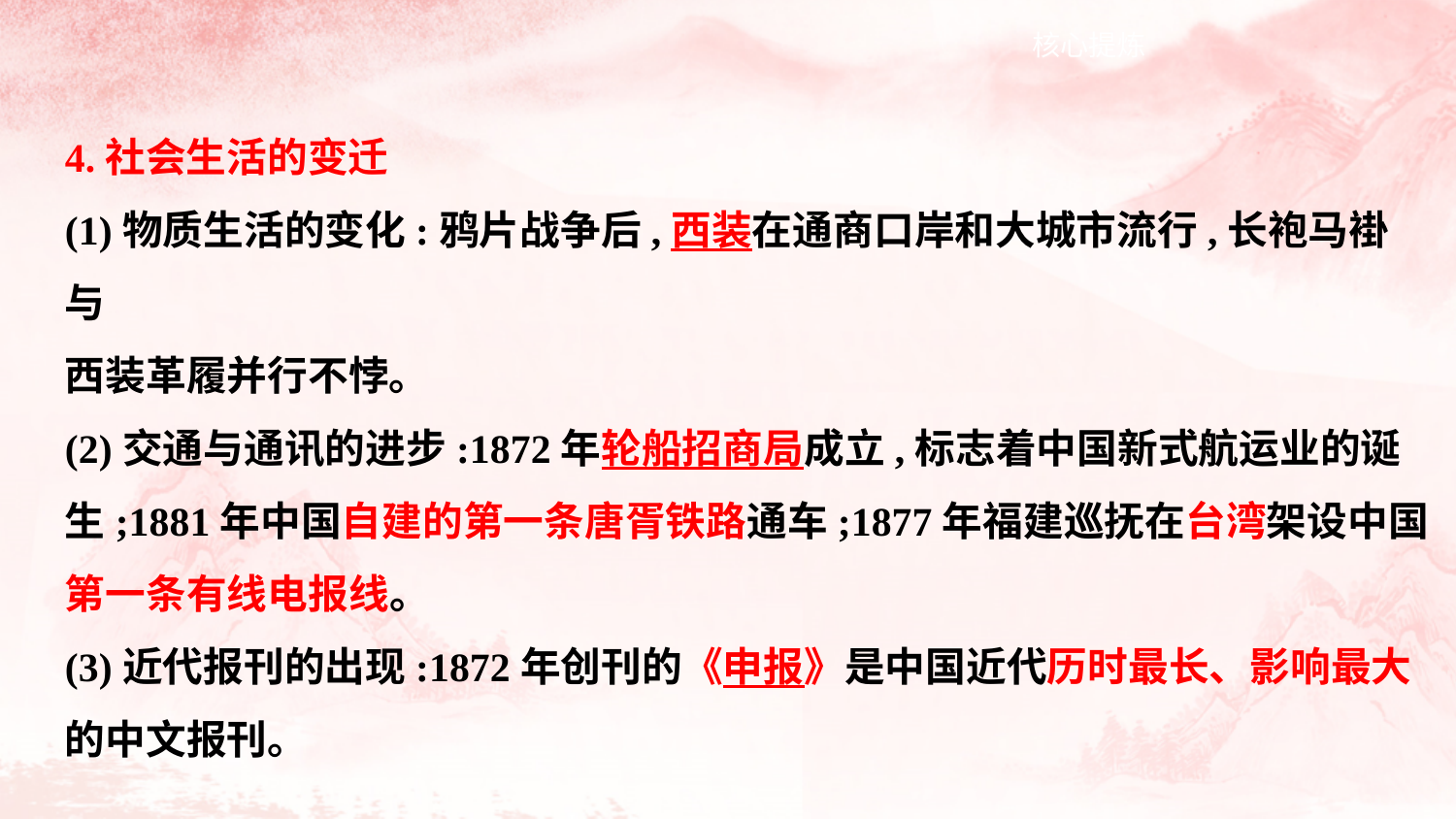

4.社会生活的变迁
(1)物质生活的变化:鸦片战争后,西装在通商口岸和大城市流行,长袍马褂与
西装革履并行不悖。
(2)交通与通讯的进步:1872年轮船招商局成立,标志着中国新式航运业的诞
生;1881年中国自建的第一条唐胥铁路通车;1877年福建巡抚在台湾架设中国第一条有线电报线。
(3)近代报刊的出现:1872年创刊的《申报》是中国近代历时最长、影响最大
的中文报刊。